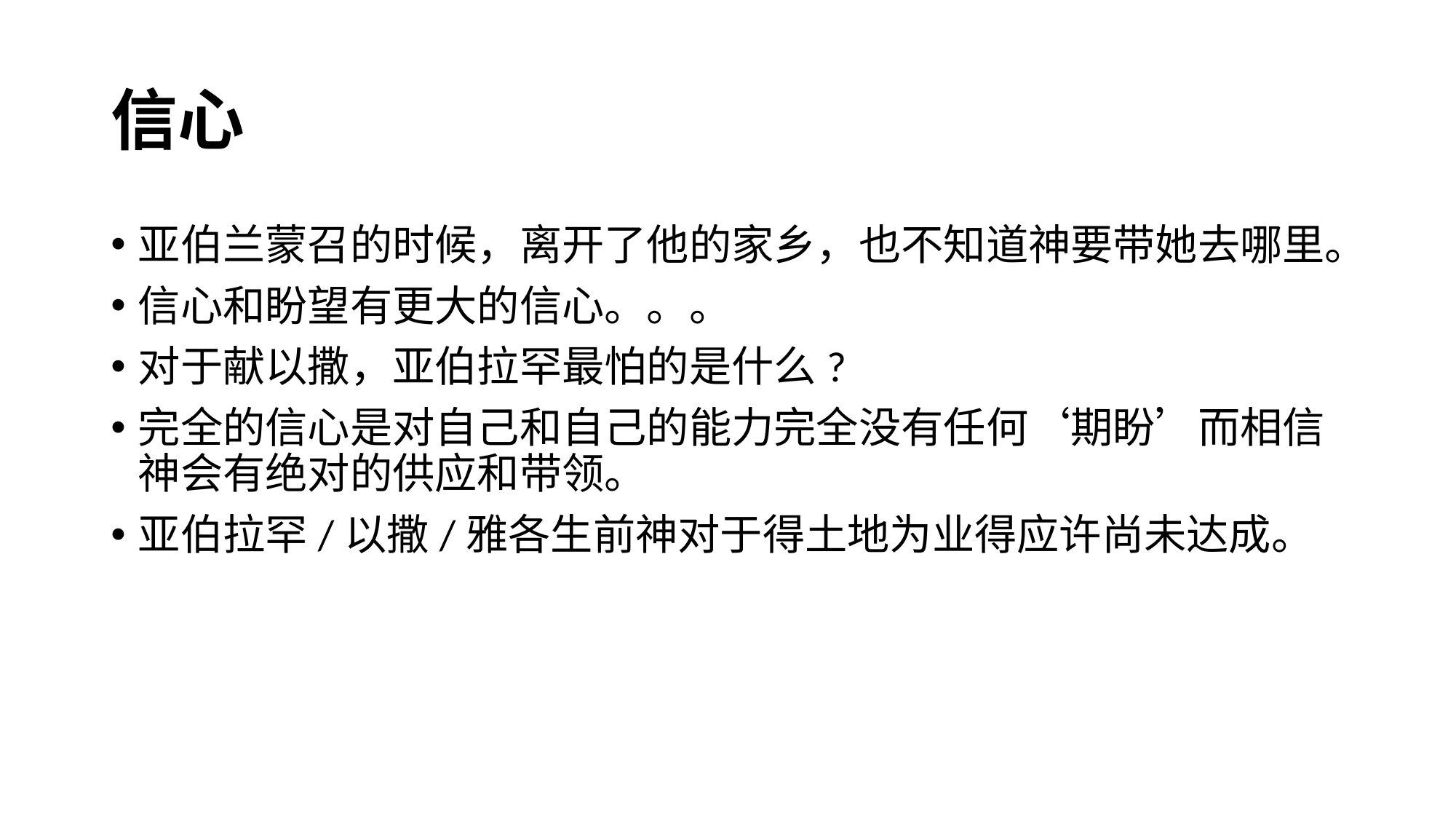

# 信心
亚伯兰蒙召的时候，离开了他的家乡，也不知道神要带她去哪里。
信心和盼望有更大的信心。。。
对于献以撒，亚伯拉罕最怕的是什么?
完全的信心是对自己和自己的能力完全没有任何‘期盼’而相信神会有绝对的供应和带领。
亚伯拉罕/以撒/雅各生前神对于得土地为业得应许尚未达成。